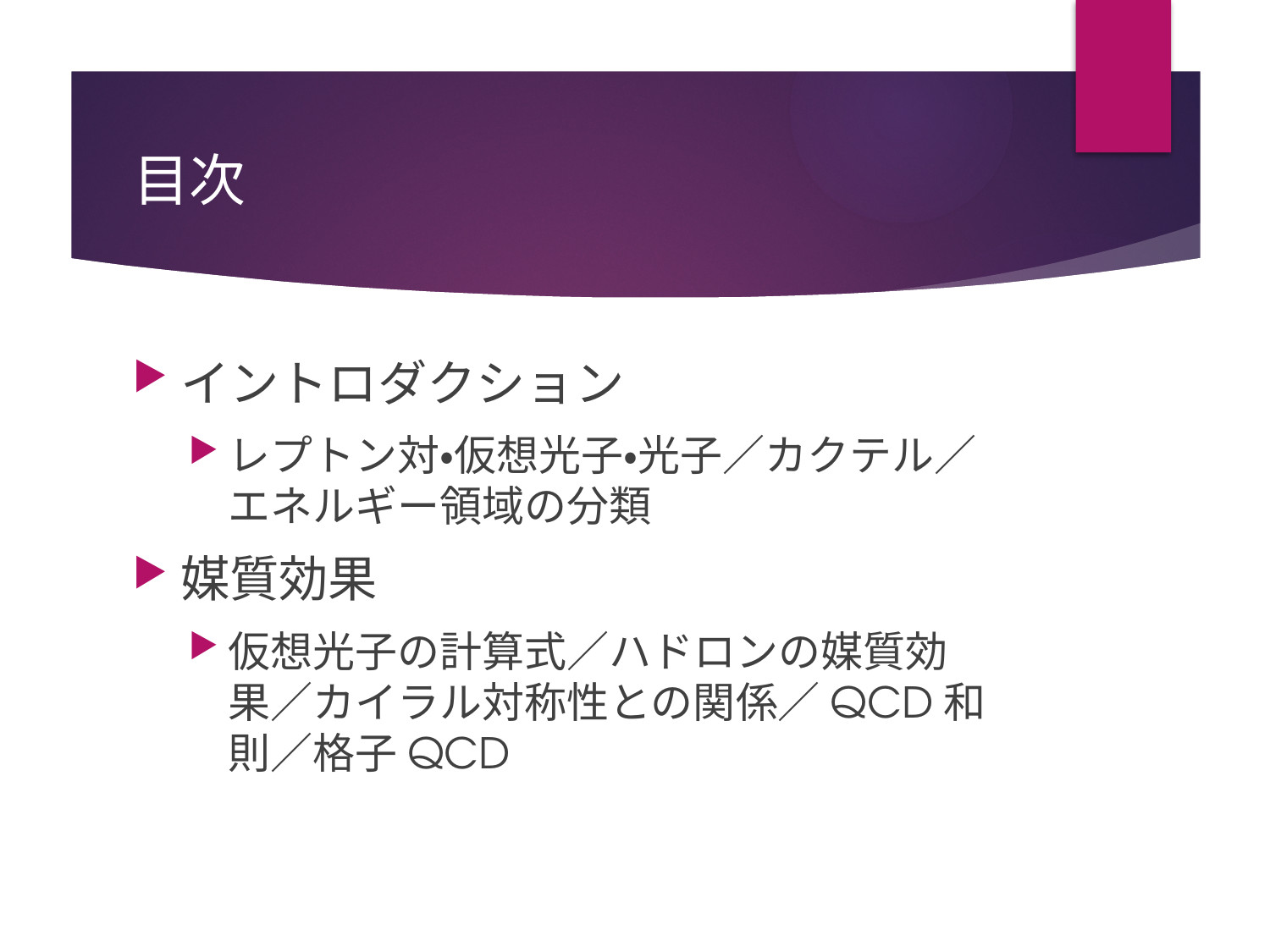

# 目次
イントロダクション
レプトン対・仮想光子・光子／カクテル／エネルギー領域の分類
媒質効果
仮想光子の計算式／ハドロンの媒質効果／カイラル対称性との関係／QCD和則／格子QCD